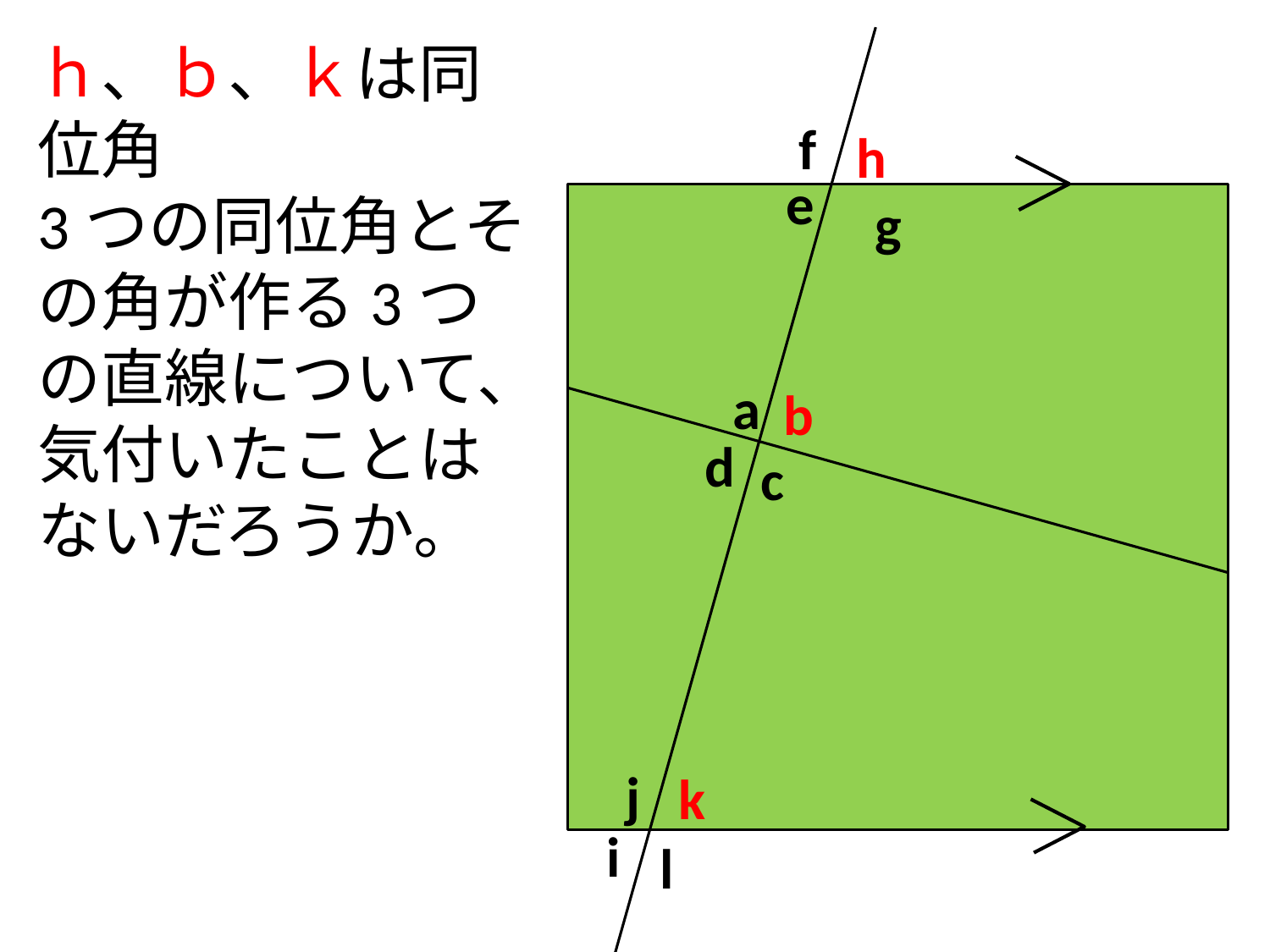

ｈ、ｂ、ｋは同位角
3つの同位角とその角が作る3つの直線について、気付いたことはないだろうか。

i
j
l
k
e
f
h
g
a
b
d
c